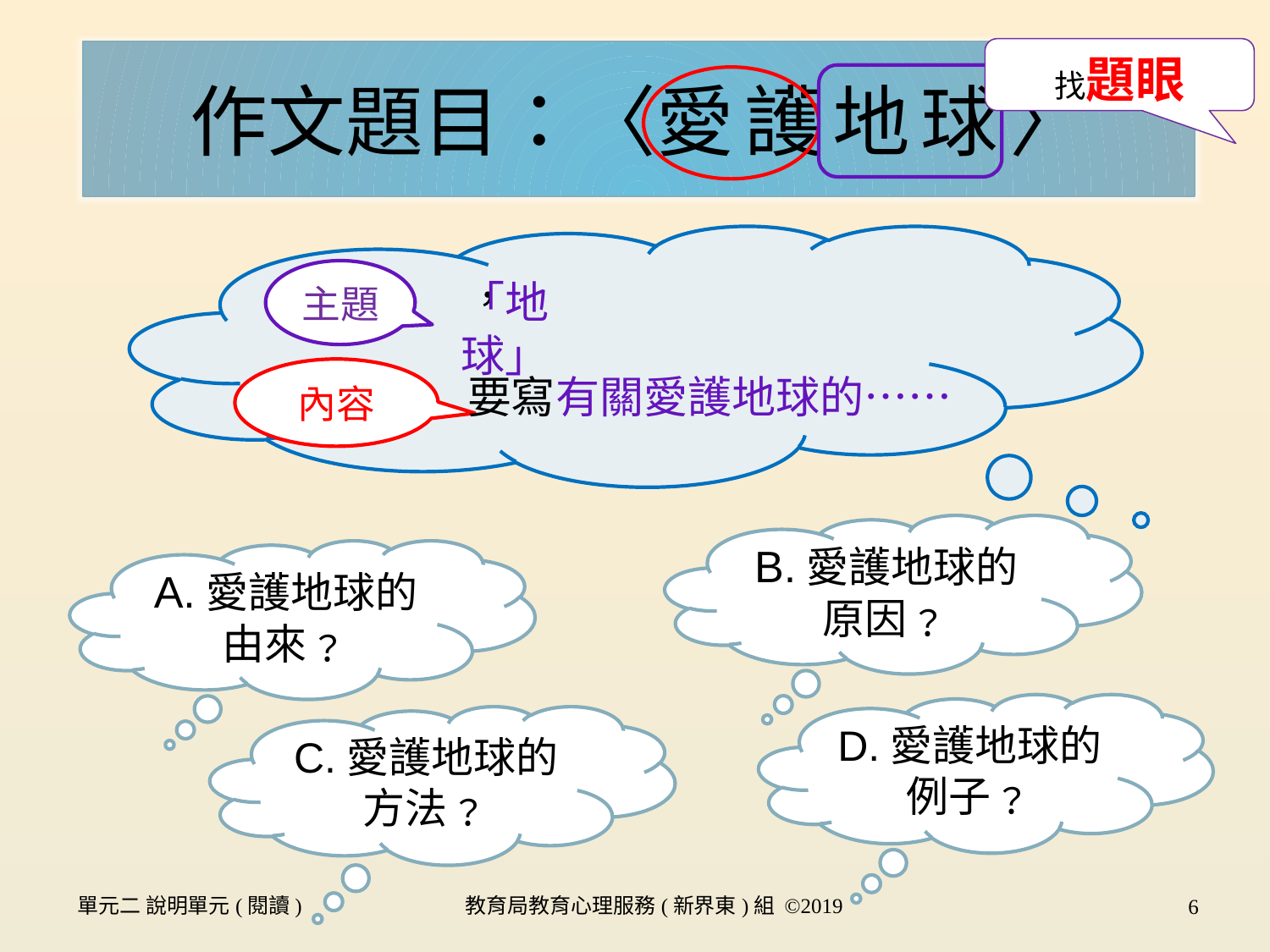

找題眼
作文題目：〈愛護地球〉

       是      ，

主題
內容

「地球」
要寫有關愛護地球的……
B.愛護地球的原因﹖
A.愛護地球的由來﹖

D.愛護地球的例子﹖
C.愛護地球的方法﹖
單元二 說明單元(閱讀)
教育局教育心理服務(新界東)組 ©2019
6